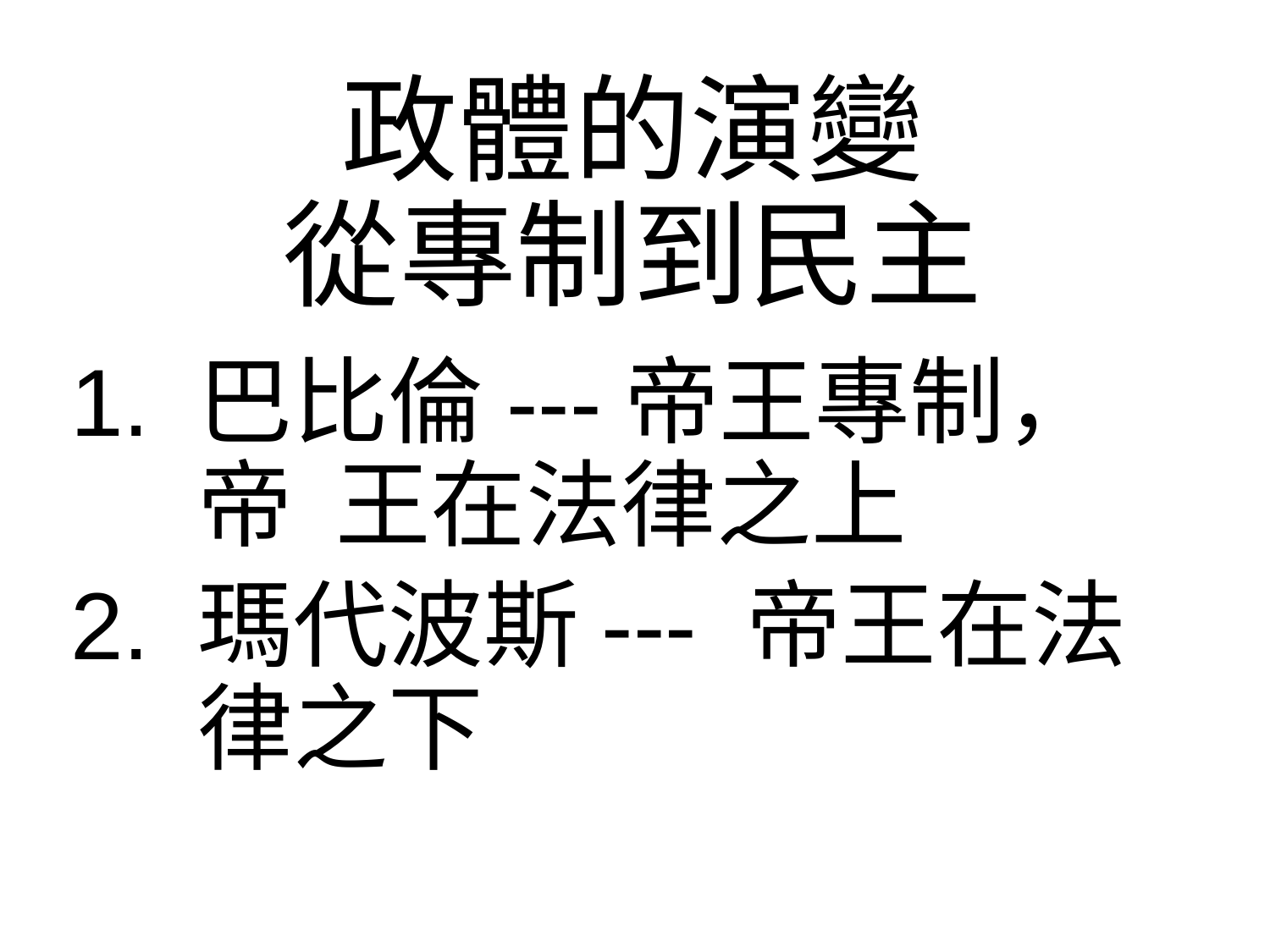

# 政體的演變 從專制到民主
巴比倫---帝王專制，帝  王在法律之上
瑪代波斯--- 帝王在法律之下